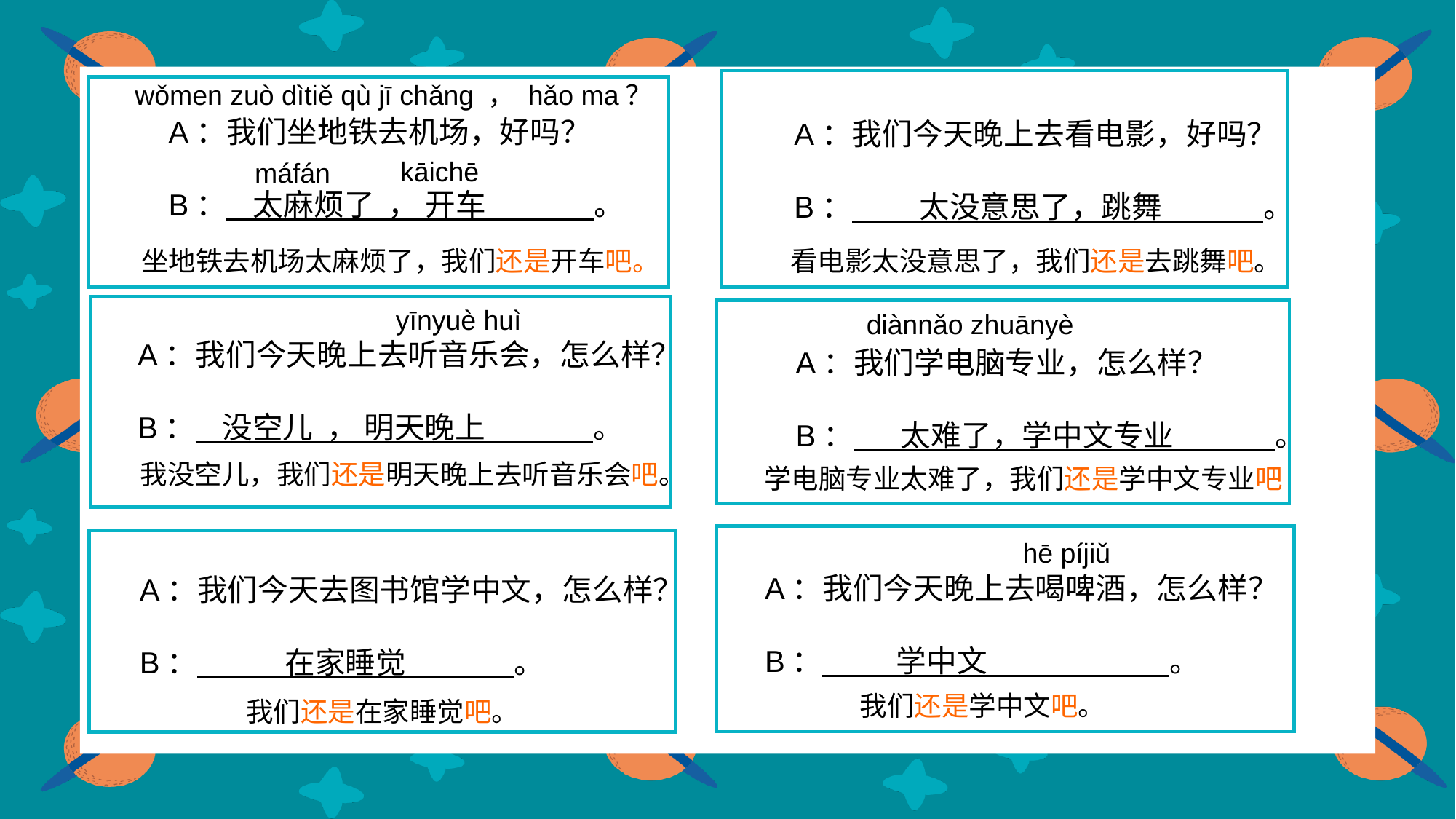

wǒmen zuò dìtiě qù jī chǎng ， hǎo ma？

A：我们坐地铁去机场，好吗？

B：    太麻烦了  ， 开车                。
A：我们今天晚上去看电影，好吗？

B：          太没意思了，跳舞               。
kāichē
máfán
坐地铁去机场太麻烦了，我们还是开车吧。
看电影太没意思了，我们还是去跳舞吧。

yīnyuè huì

diànnǎo zhuānyè
A：我们今天晚上去听音乐会，怎么样？

B：    没空儿  ， 明天晚上                。
A：我们学电脑专业，怎么样？

B：       太难了，学中文专业               。
我没空儿，我们还是明天晚上去听音乐会吧。
学电脑专业太难了，我们还是学中文专业吧

hē píjiǔ

A：我们今天晚上去喝啤酒，怎么样？

B：           学中文                           。
A：我们今天去图书馆学中文，怎么样？

B：             在家睡觉                。
我们还是学中文吧。
我们还是在家睡觉吧。